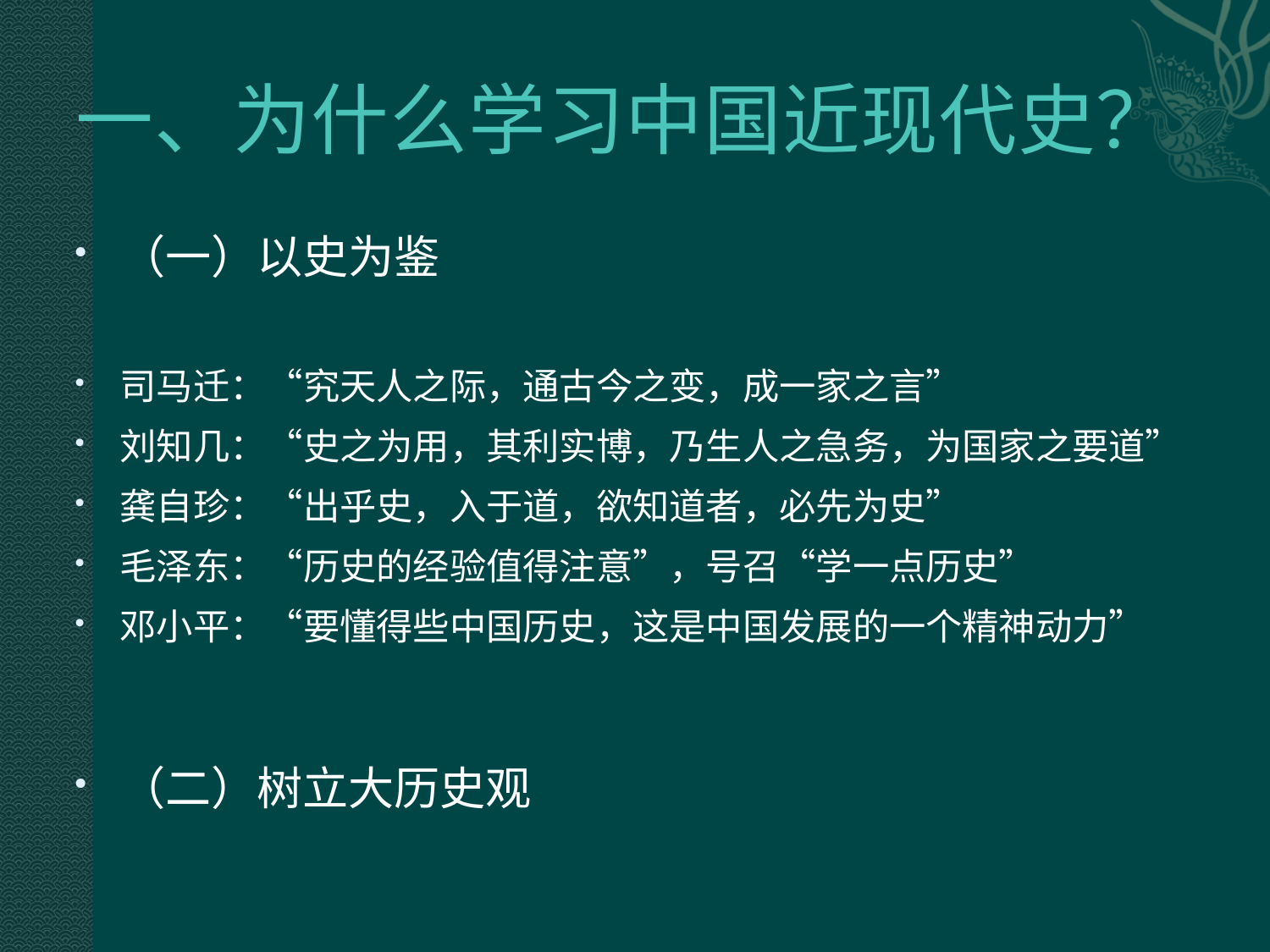

# 一、为什么学习中国近现代史？
（一）以史为鉴

司马迁：“究天人之际，通古今之变，成一家之言”
刘知几：“史之为用，其利实博，乃生人之急务，为国家之要道”
龚自珍：“出乎史，入于道，欲知道者，必先为史”
毛泽东：“历史的经验值得注意”，号召“学一点历史”
邓小平：“要懂得些中国历史，这是中国发展的一个精神动力”

（二）树立大历史观